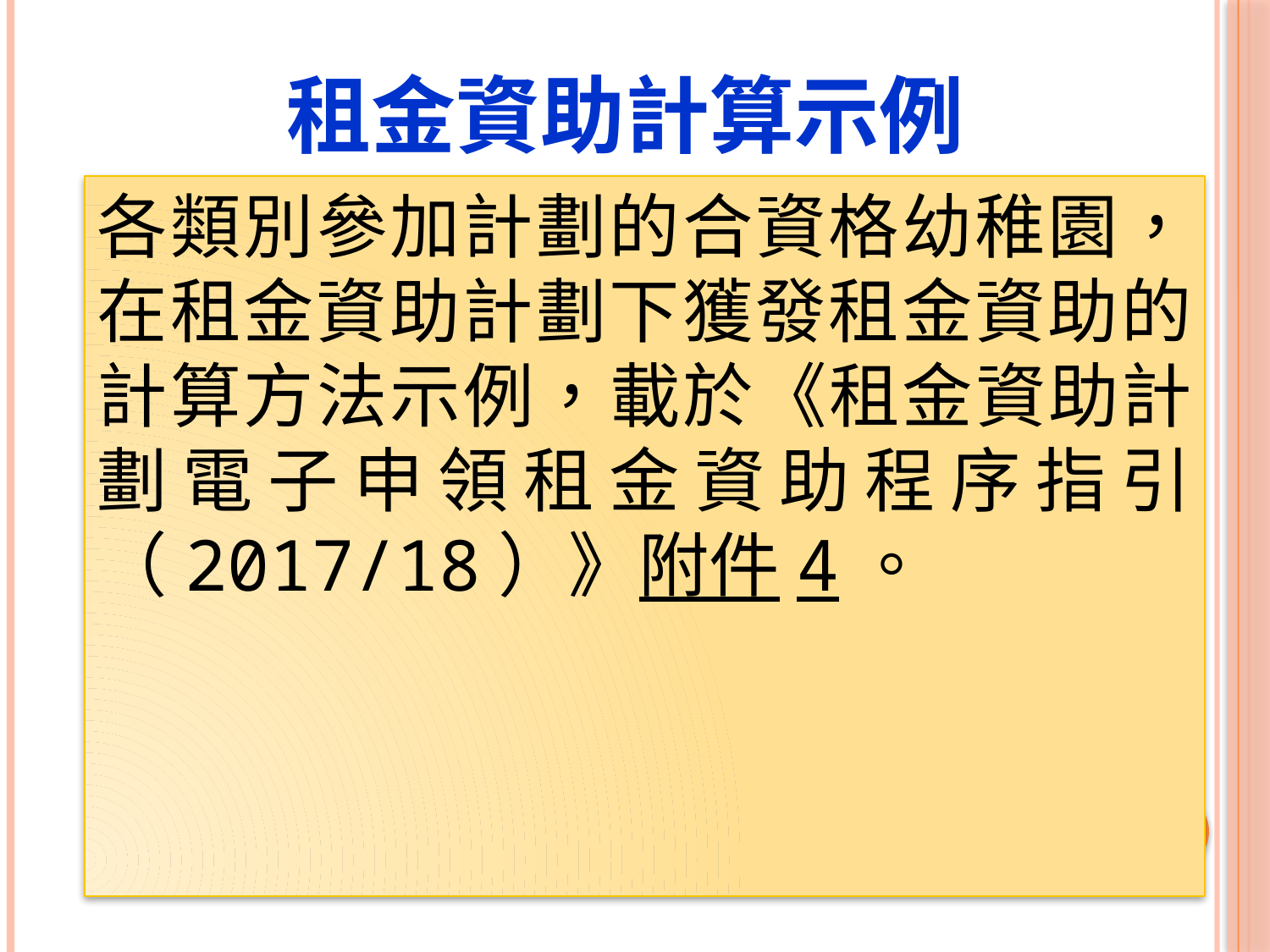

租金資助計算示例
各類別參加計劃的合資格幼稚園，在租金資助計劃下獲發租金資助的計算方法示例，載於《租金資助計劃電子申領租金資助程序指引（2017/18）》附件4。